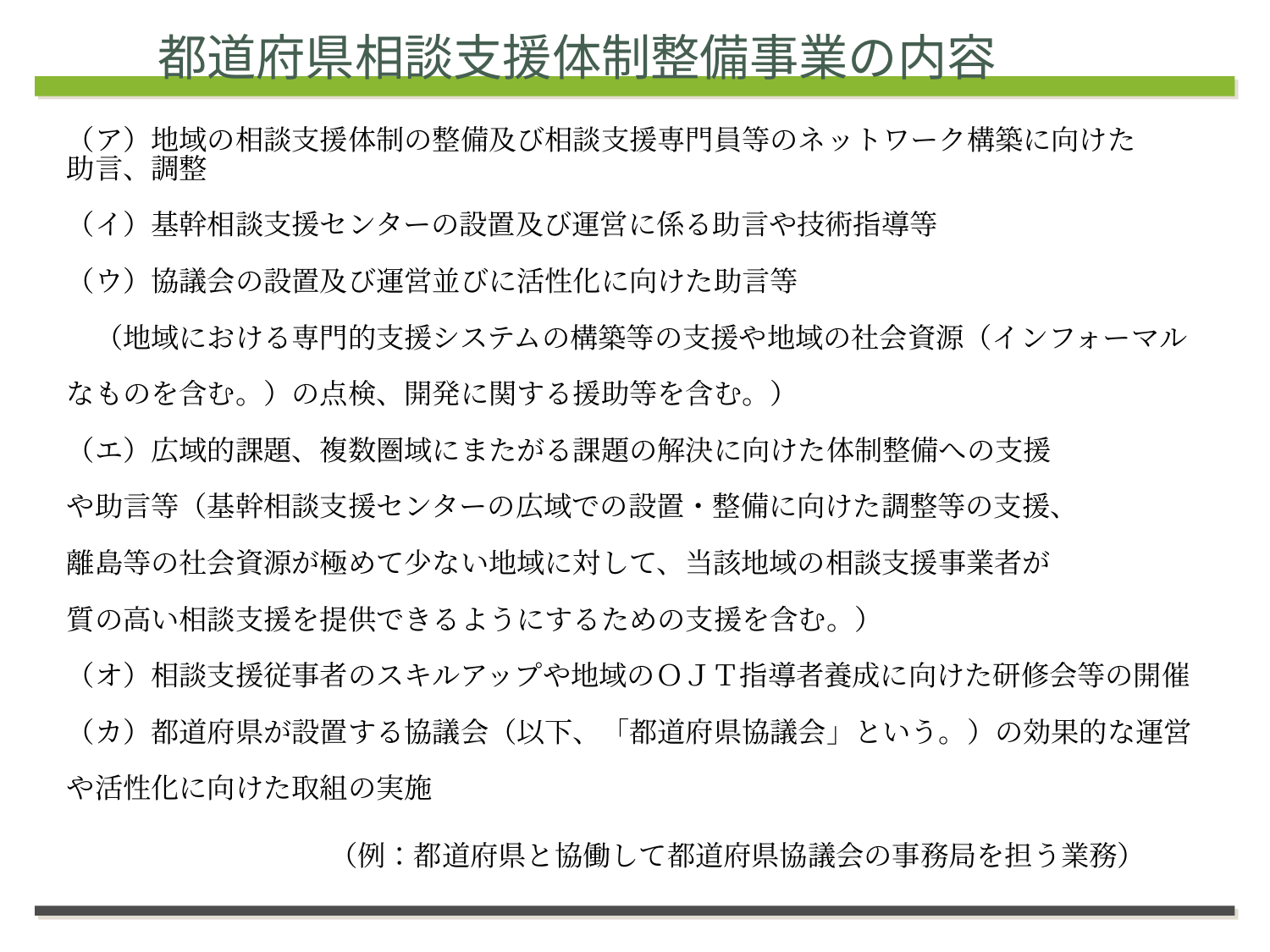

# 都道府県相談支援体制整備事業の内容
（ア）地域の相談支援体制の整備及び相談支援専門員等のネットワーク構築に向けた
助言、調整

（イ）基幹相談支援センターの設置及び運営に係る助言や技術指導等

（ウ）協議会の設置及び運営並びに活性化に向けた助言等

　（地域における専門的支援システムの構築等の支援や地域の社会資源（インフォーマル

なものを含む。）の点検、開発に関する援助等を含む。）

（エ）広域的課題、複数圏域にまたがる課題の解決に向けた体制整備への支援

や助言等（基幹相談支援センターの広域での設置・整備に向けた調整等の支援、

離島等の社会資源が極めて少ない地域に対して、当該地域の相談支援事業者が

質の高い相談支援を提供できるようにするための支援を含む。）

（オ）相談支援従事者のスキルアップや地域のＯＪＴ指導者養成に向けた研修会等の開催

（カ）都道府県が設置する協議会（以下、「都道府県協議会」という。）の効果的な運営

や活性化に向けた取組の実施

　　　　　　　　　　（例：都道府県と協働して都道府県協議会の事務局を担う業務）